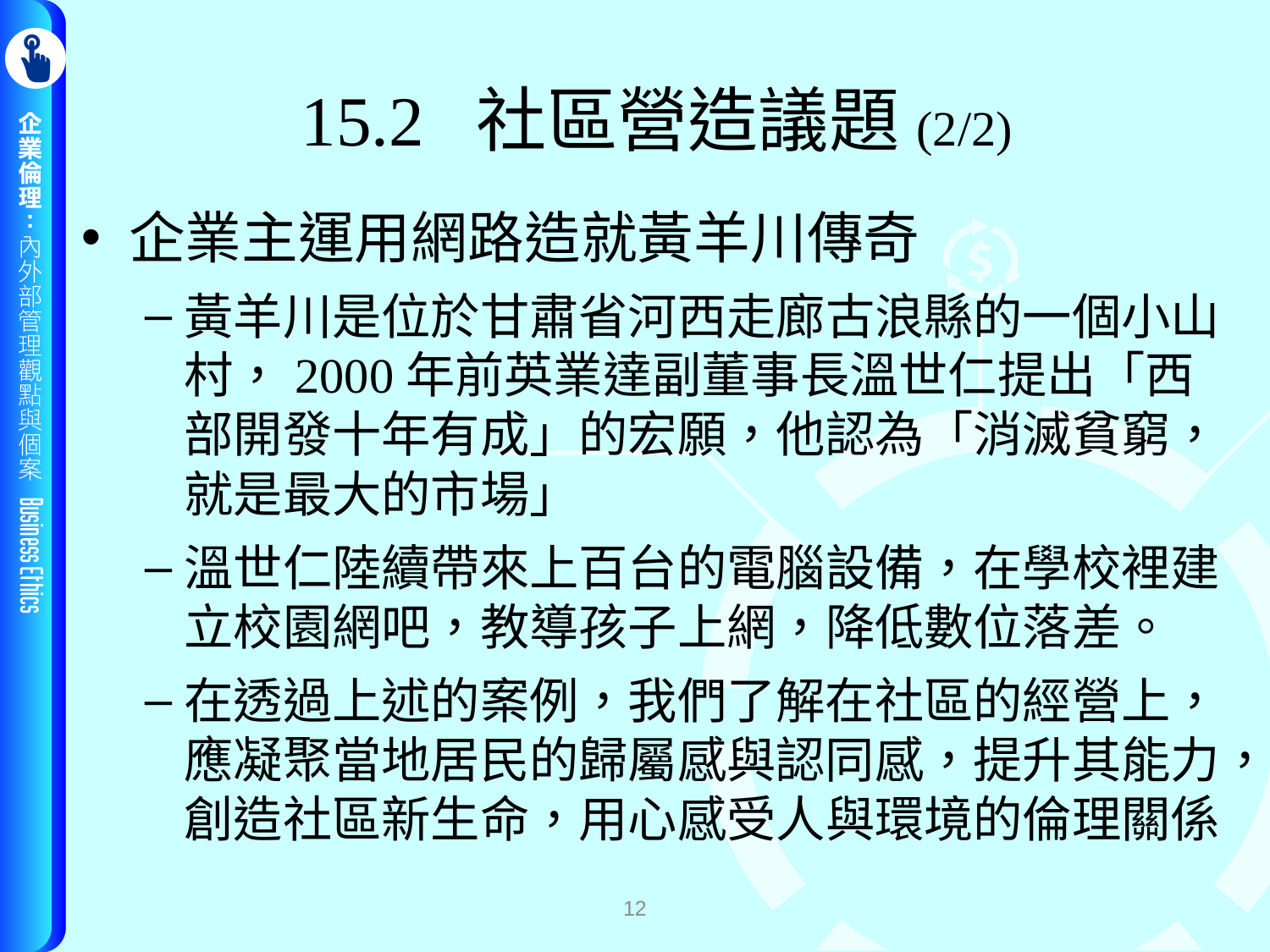

# 15.2  社區營造議題(2/2)
企業主運用網路造就黃羊川傳奇
黃羊川是位於甘肅省河西走廊古浪縣的一個小山村，2000年前英業達副董事長溫世仁提出「西部開發十年有成」的宏願，他認為「消滅貧窮，就是最大的市場」
溫世仁陸續帶來上百台的電腦設備，在學校裡建立校園網吧，教導孩子上網，降低數位落差。
在透過上述的案例，我們了解在社區的經營上，應凝聚當地居民的歸屬感與認同感，提升其能力，創造社區新生命，用心感受人與環境的倫理關係

12